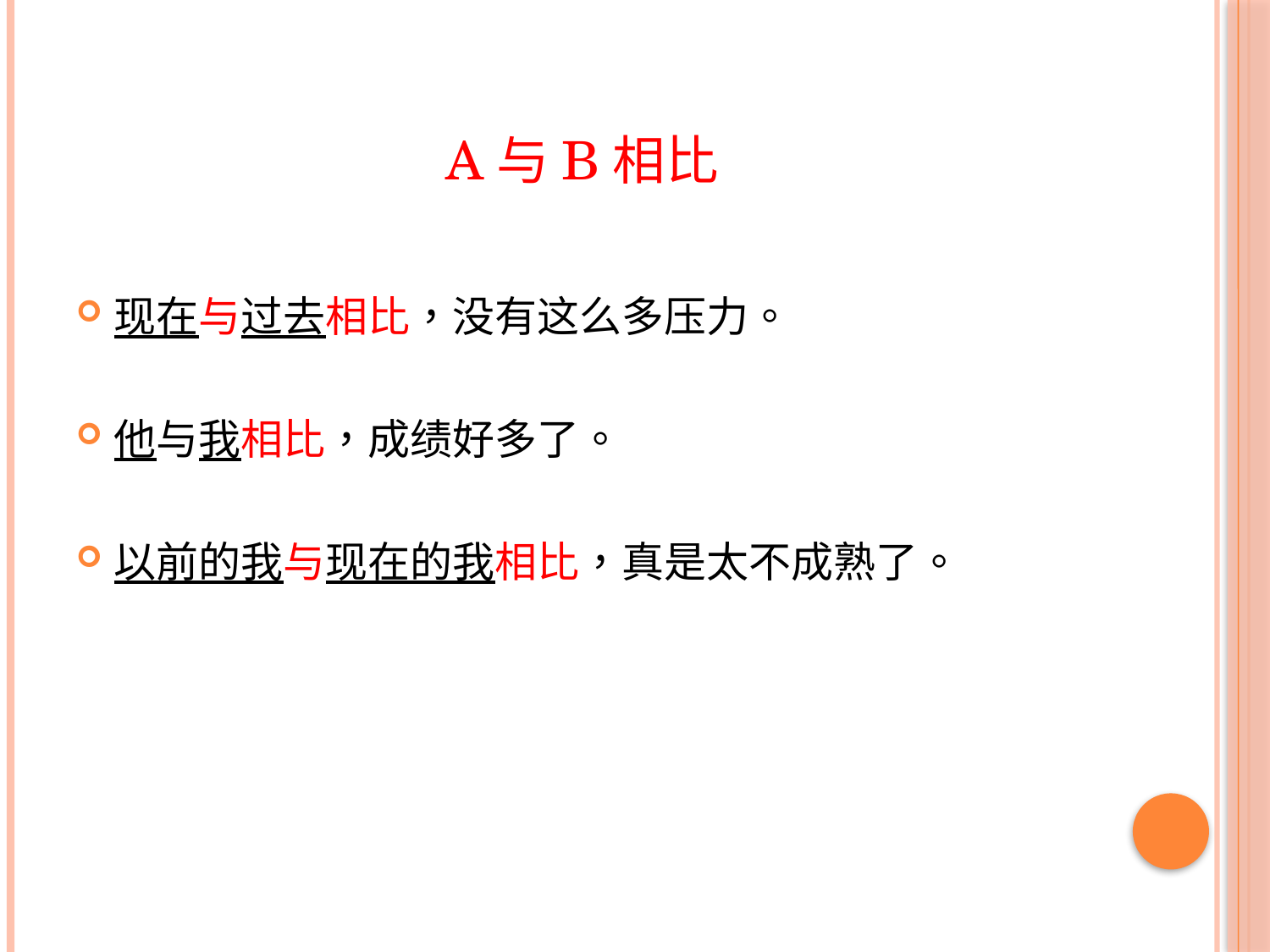

# A与B相比

现在与过去相比，没有这么多压力。

他与我相比，成绩好多了。

以前的我与现在的我相比，真是太不成熟了。